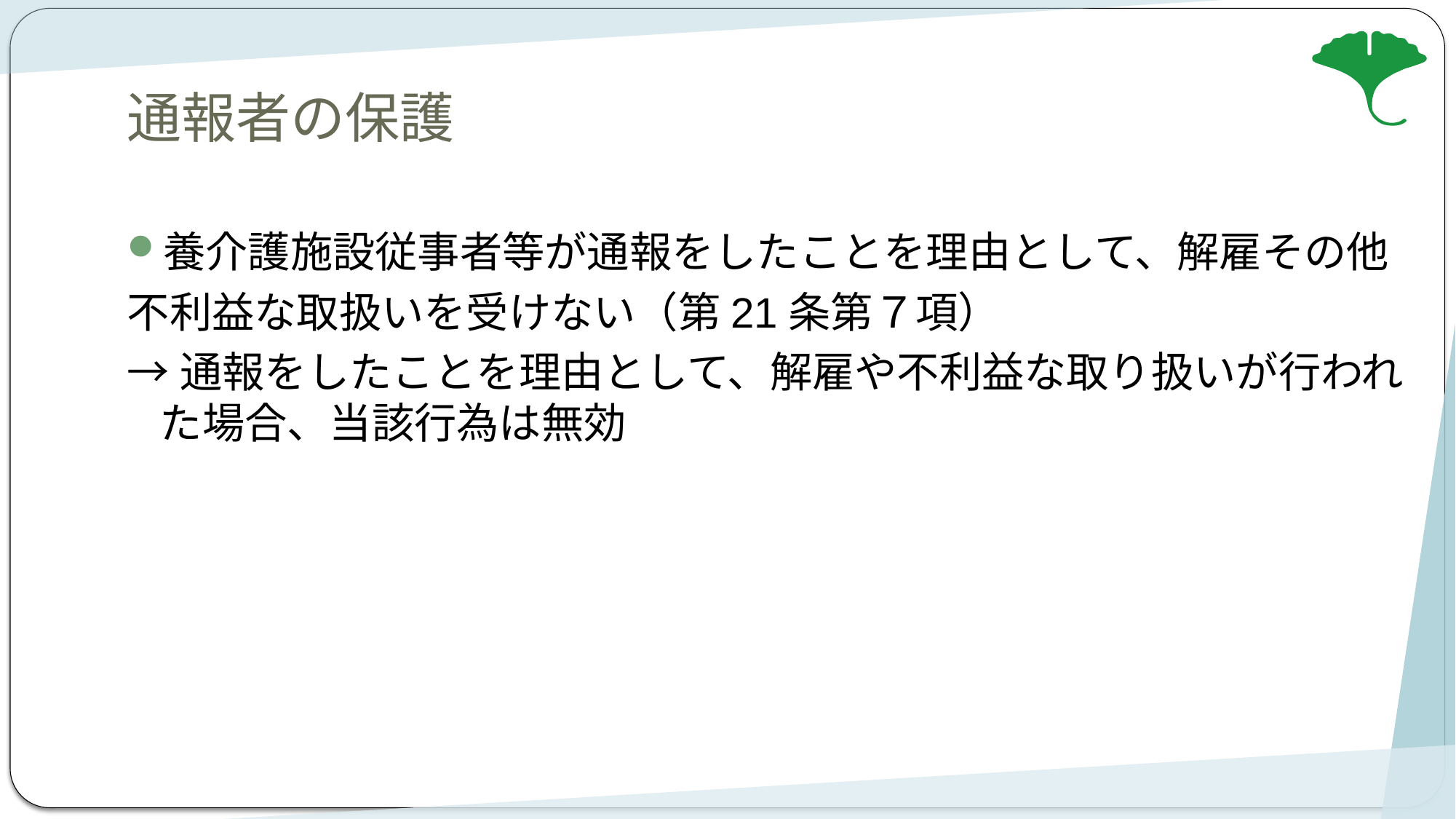

# 通報者の保護

養介護施設従事者等が通報をしたことを理由として、解雇その他
不利益な取扱いを受けない（第21条第７項）
→通報をしたことを理由として、解雇や不利益な取り扱いが行われた場合、当該行為は無効